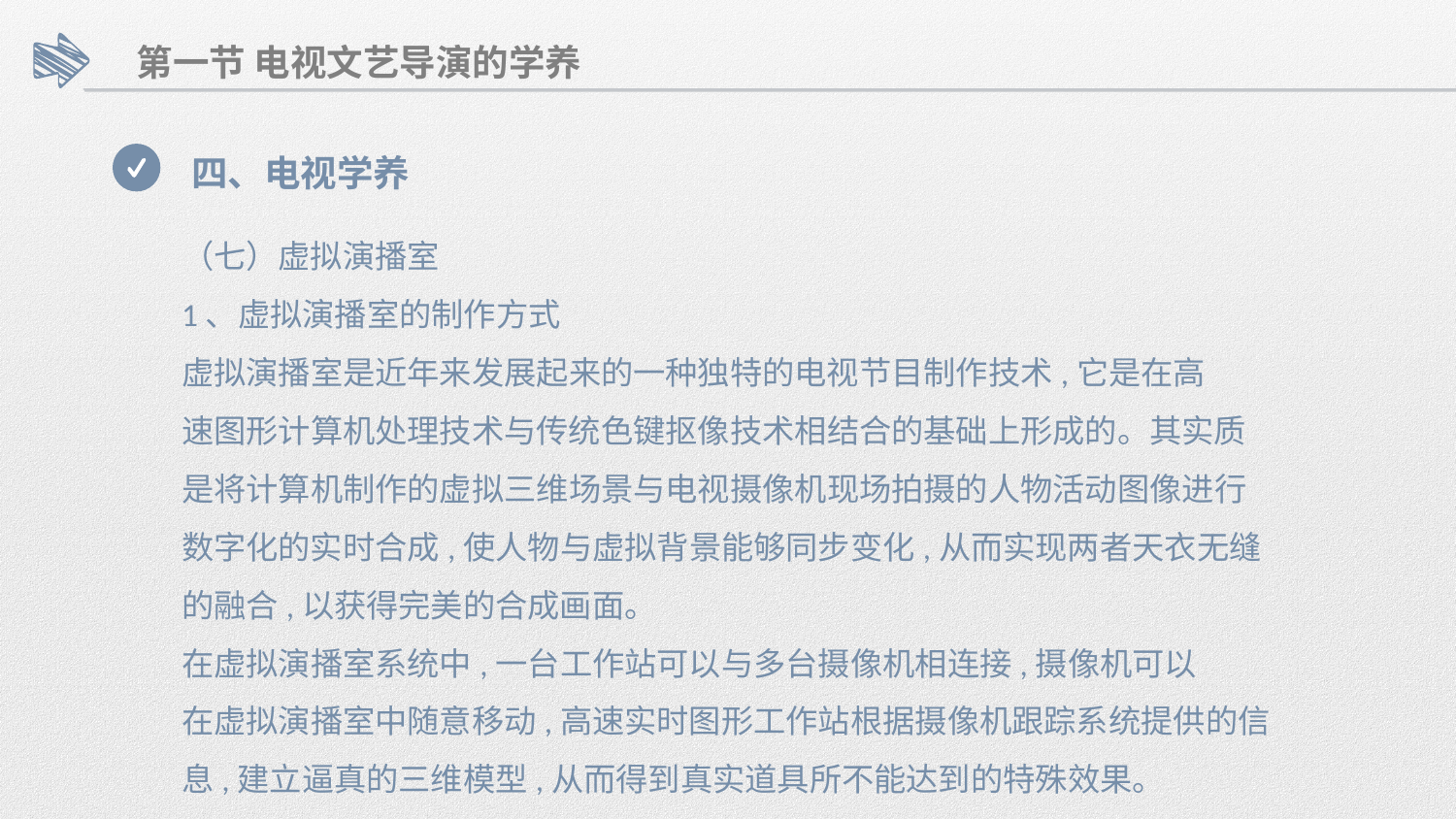

第一节 电视文艺导演的学养
四、电视学养

（七）虚拟演播室
1、虚拟演播室的制作方式
虚拟演播室是近年来发展起来的一种独特的电视节目制作技术,它是在高
速图形计算机处理技术与传统色键抠像技术相结合的基础上形成的。其实质
是将计算机制作的虚拟三维场景与电视摄像机现场拍摄的人物活动图像进行
数字化的实时合成,使人物与虚拟背景能够同步变化,从而实现两者天衣无缝
的融合,以获得完美的合成画面。
在虚拟演播室系统中,一台工作站可以与多台摄像机相连接,摄像机可以
在虚拟演播室中随意移动,高速实时图形工作站根据摄像机跟踪系统提供的信
息,建立逼真的三维模型,从而得到真实道具所不能达到的特殊效果。